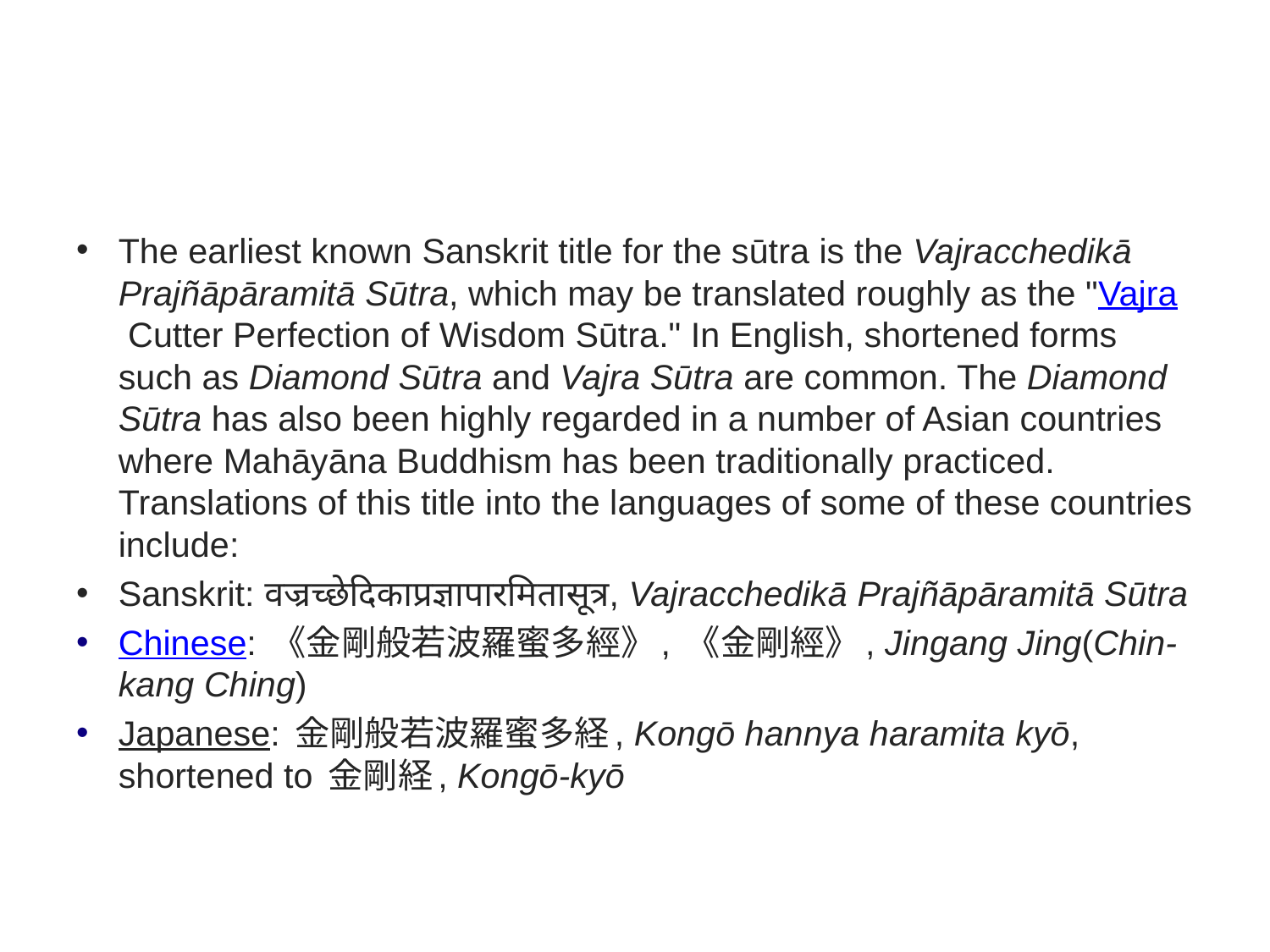

#
The earliest known Sanskrit title for the sūtra is the Vajracchedikā Prajñāpāramitā Sūtra, which may be translated roughly as the "Vajra Cutter Perfection of Wisdom Sūtra." In English, shortened forms such as Diamond Sūtra and Vajra Sūtra are common. The Diamond Sūtra has also been highly regarded in a number of Asian countries where Mahāyāna Buddhism has been traditionally practiced. Translations of this title into the languages of some of these countries include:
Sanskrit: वज्रच्छेदिकाप्रज्ञापारमितासूत्र, Vajracchedikā Prajñāpāramitā Sūtra
Chinese: 《金剛般若波羅蜜多經》, 《金剛經》, Jingang Jing(Chin-kang Ching)
Japanese: 金剛般若波羅蜜多経, Kongō hannya haramita kyō, shortened to 金剛経, Kongō-kyō